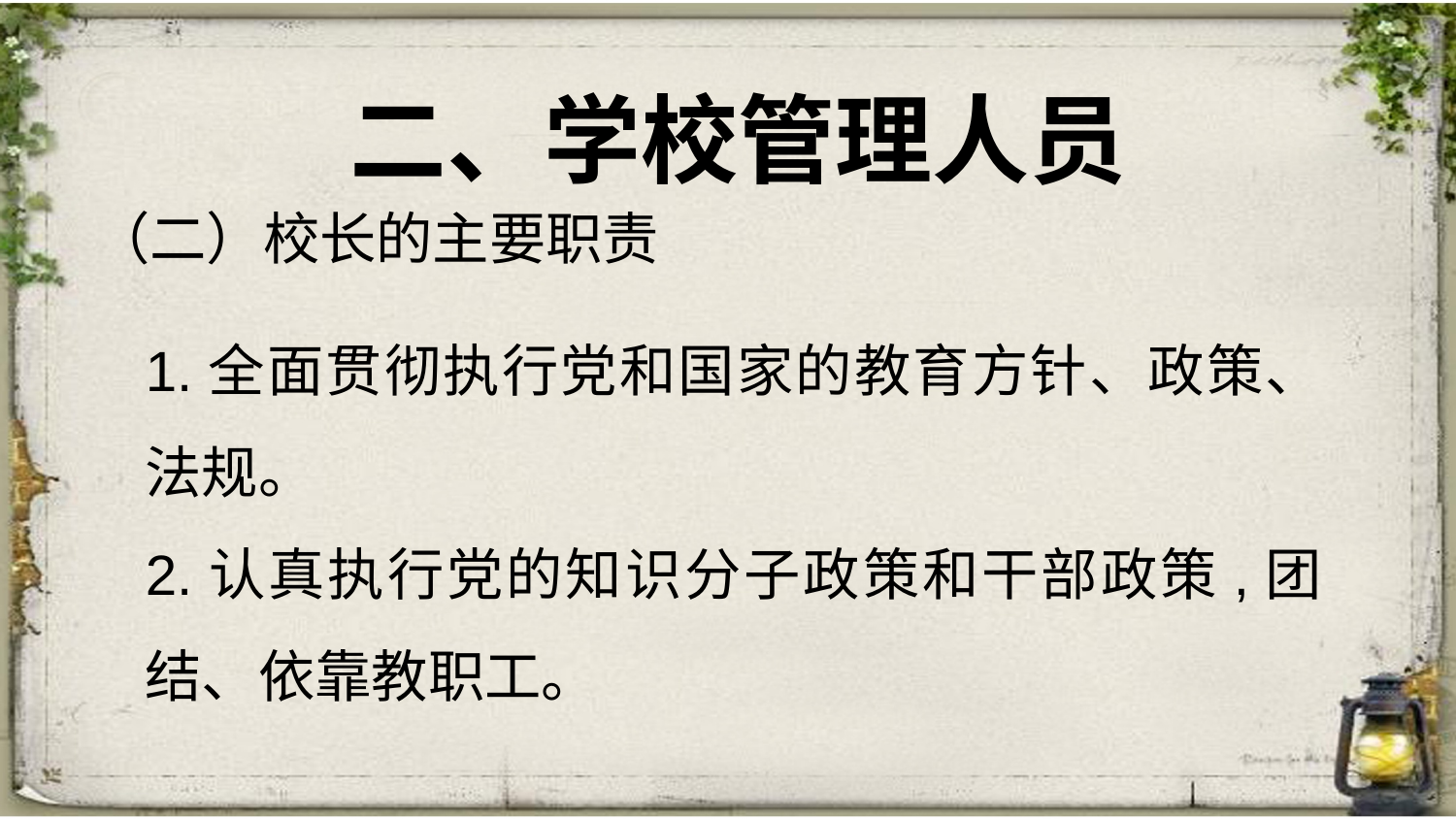

（二）校长的主要职责
二、学校管理人员
1.全面贯彻执行党和国家的教育方针、政策、法规。
2.认真执行党的知识分子政策和干部政策,团结、依靠教职工。